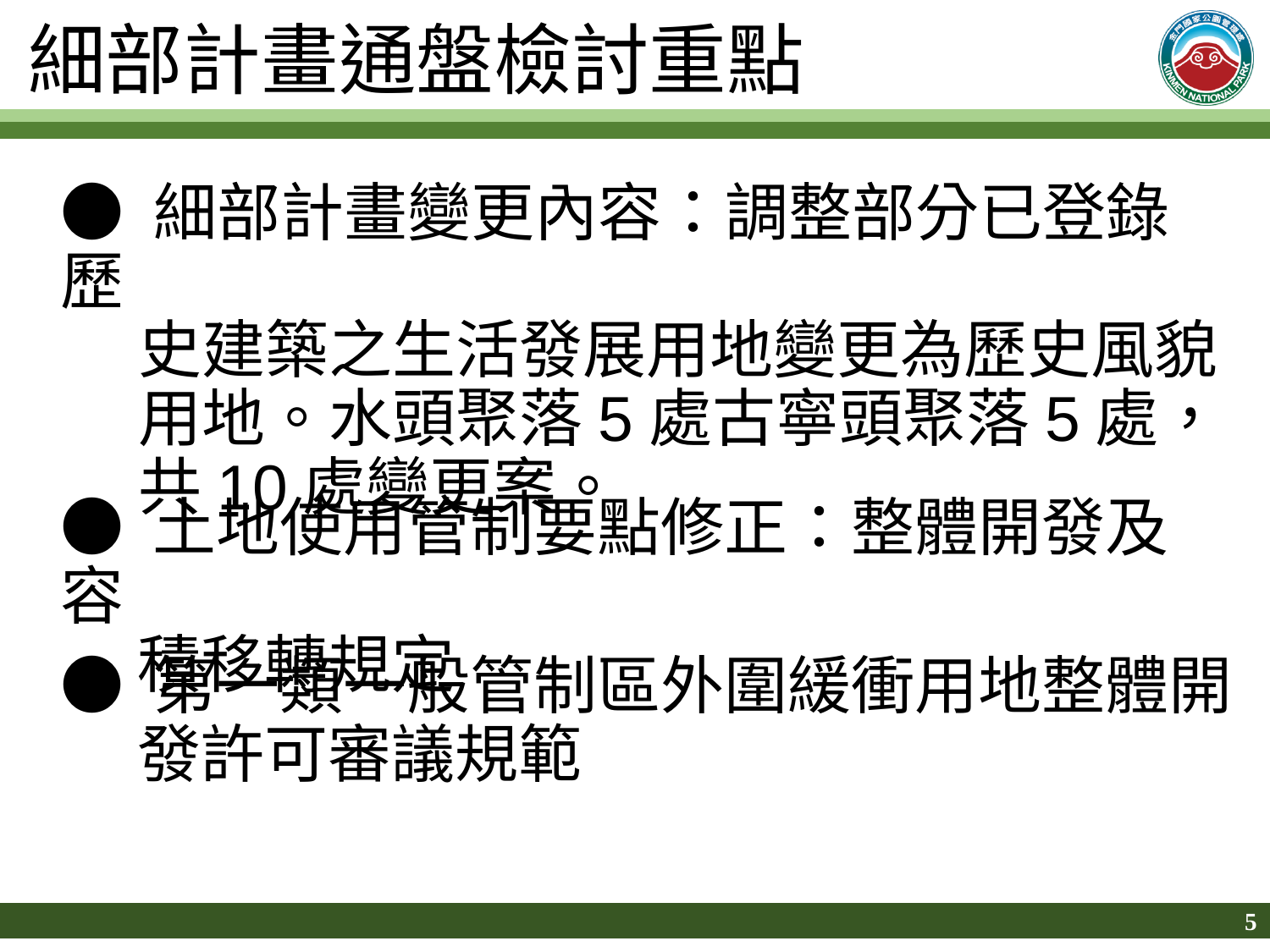

細部計畫通盤檢討重點
● 細部計畫變更內容：調整部分已登錄歷
　 史建築之生活發展用地變更為歷史風貌
　 用地。水頭聚落5處古寧頭聚落5處，
　 共10處變更案。

● 土地使用管制要點修正：整體開發及容
　 積移轉規定

● 第一類一般管制區外圍緩衝用地整體開
　 發許可審議規範

5